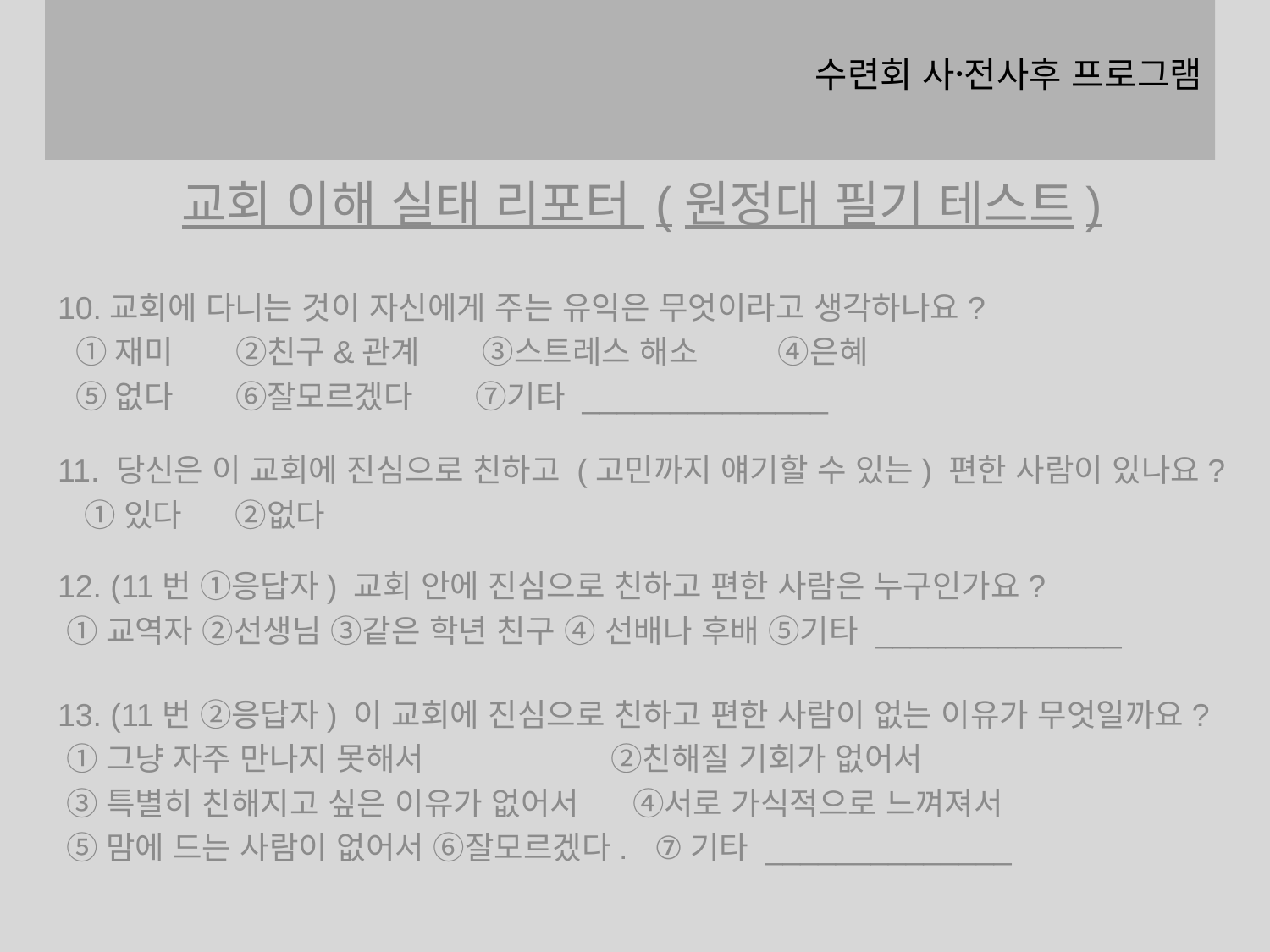

# 수련회 사전〮사후 프로그램
교회 이해 실태 리포터 (원정대 필기 테스트)

10.교회에 다니는 것이 자신에게 주는 유익은 무엇이라고 생각하나요?
  ①재미       ②친구&관계       ③스트레스 해소         ④은혜
  ⑤없다       ⑥잘모르겠다       ⑦기타 ______________

11. 당신은 이 교회에 진심으로 친하고 (고민까지 얘기할 수 있는) 편한 사람이 있나요?
   ①있다      ②없다

12. (11번 ①응답자) 교회 안에 진심으로 친하고 편한 사람은 누구인가요?
 ①교역자 ②선생님 ③같은 학년 친구 ④ 선배나 후배 ⑤기타 ______________

13. (11번 ②응답자) 이 교회에 진심으로 친하고 편한 사람이 없는 이유가 무엇일까요?
 ①그냥 자주 만나지 못해서                     ②친해질 기회가 없어서
 ③특별히 친해지고 싶은 이유가 없어서      ④서로 가식적으로 느껴져서
 ⑤맘에 드는 사람이 없어서 ⑥잘모르겠다.   ⑦기타 ______________